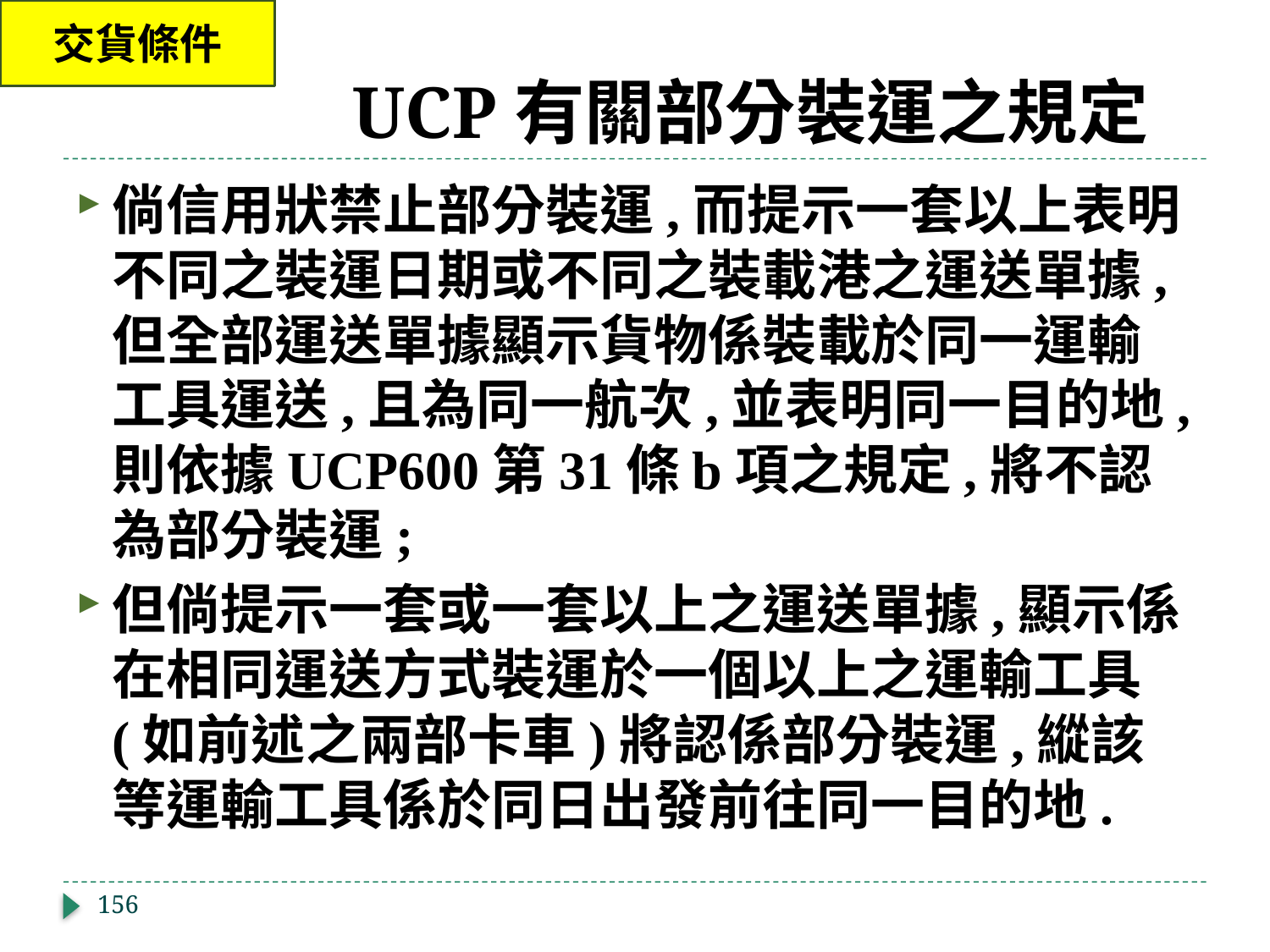

交貨條件
# UCP有關部分裝運之規定
倘信用狀禁止部分裝運,而提示一套以上表明不同之裝運日期或不同之裝載港之運送單據,但全部運送單據顯示貨物係裝載於同一運輸工具運送,且為同一航次,並表明同一目的地,則依據UCP600第31條b項之規定,將不認為部分裝運;
但倘提示一套或一套以上之運送單據,顯示係在相同運送方式裝運於一個以上之運輸工具(如前述之兩部卡車)將認係部分裝運,縱該等運輸工具係於同日出發前往同一目的地.
156